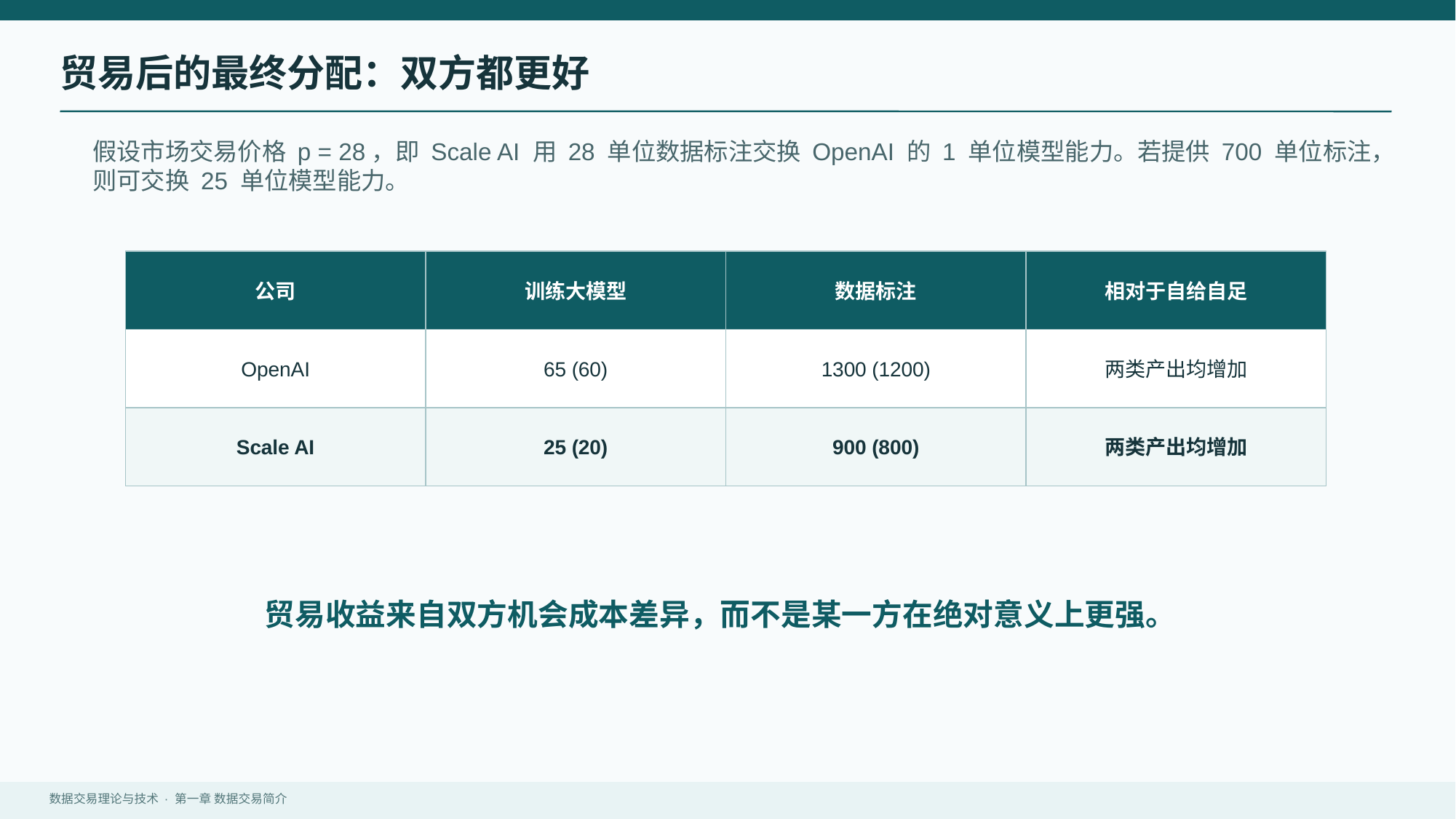

贸易后的最终分配：双方都更好

假设市场交易价格 p = 28，即 Scale AI 用 28 单位数据标注交换 OpenAI 的 1 单位模型能力。若提供 700 单位标注，则可交换 25 单位模型能力。

公司
训练大模型
数据标注
相对于自给自足

OpenAI
65 (60)
1300 (1200)
两类产出均增加

Scale AI
25 (20)
900 (800)
两类产出均增加
贸易收益来自双方机会成本差异，而不是某一方在绝对意义上更强。
37